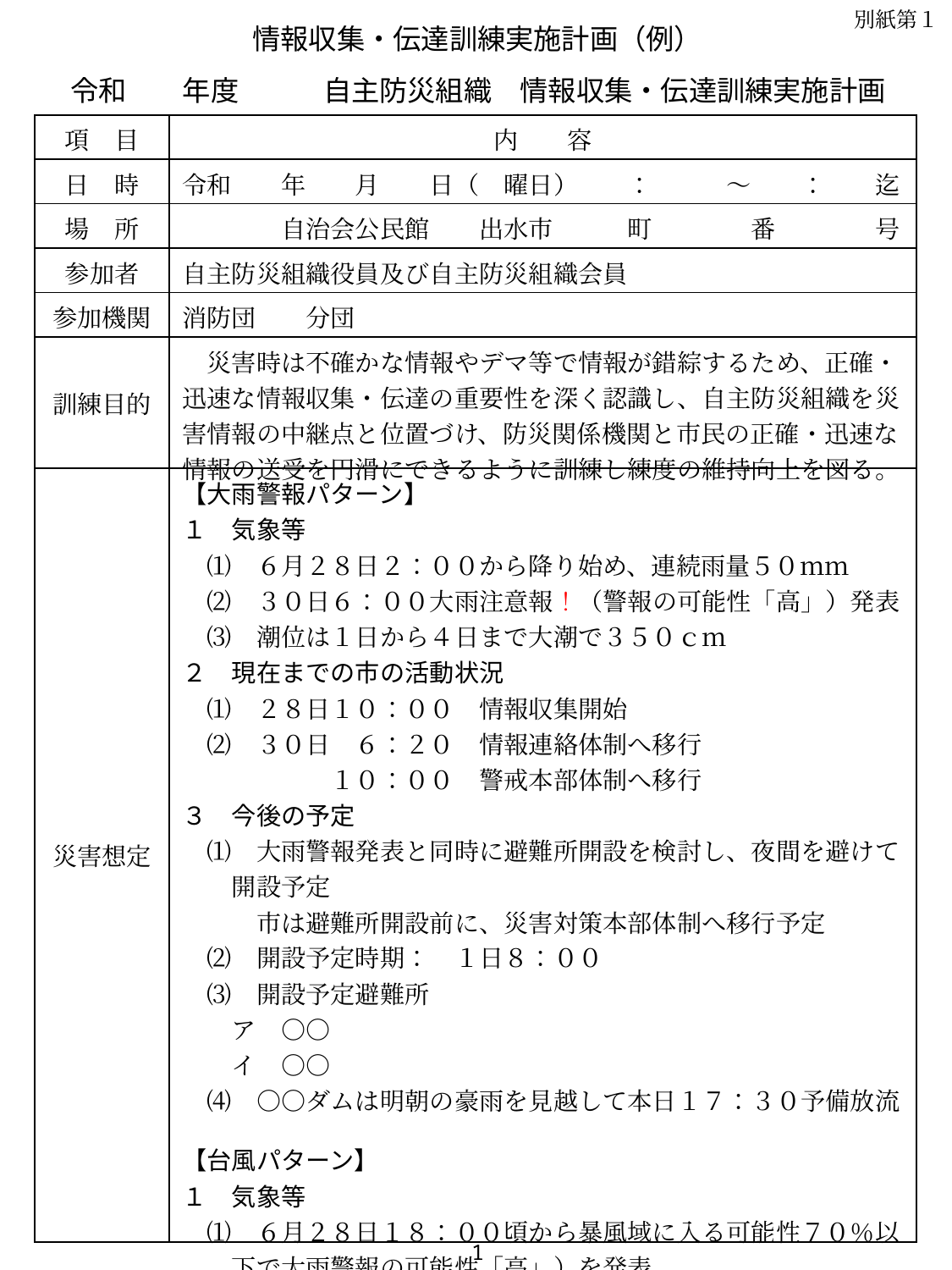

別紙第１
情報収集・伝達訓練実施計画（例）
令和　　年度　　　自主防災組織　情報収集・伝達訓練実施計画
| 項　目 | 内　　容 |
| --- | --- |
| 日　時 | 令和　　年　　月　　日（　曜日）　　：　　　～　　：　　迄 |
| 場　所 | 自治会公民館　　出水市　　　町　　　　番　　　　号 |
| 参加者 | 自主防災組織役員及び自主防災組織会員 |
| 参加機関 | 消防団　　分団 |
| 訓練目的 | 災害時は不確かな情報やデマ等で情報が錯綜するため、正確・迅速な情報収集・伝達の重要性を深く認識し、自主防災組織を災害情報の中継点と位置づけ、防災関係機関と市民の正確・迅速な情報の送受を円滑にできるように訓練し練度の維持向上を図る。 |
| 災害想定 | 【大雨警報パターン】 １　気象等 　⑴　６月２８日２：００から降り始め、連続雨量５０ｍｍ 　⑵　３０日６：００大雨注意報！（警報の可能性「高」）発表 　⑶　潮位は１日から４日まで大潮で３５０ｃｍ ２　現在までの市の活動状況 　⑴　２８日１０：００　情報収集開始 　⑵　３０日　６：２０　情報連絡体制へ移行 　　　　　　１０：００　警戒本部体制へ移行 ３　今後の予定 　⑴　大雨警報発表と同時に避難所開設を検討し、夜間を避けて 　　開設予定 　　　市は避難所開設前に、災害対策本部体制へ移行予定 　⑵　開設予定時期：　１日８：００ 　⑶　開設予定避難所 　　ア　○○ 　　イ　○○ 　⑷　○○ダムは明朝の豪雨を見越して本日１７：３０予備放流 【台風パターン】 １　気象等 　⑴　６月２８日１８：００頃から暴風域に入る可能性７０％以 　　下で大雨警報の可能性「高」）を発表 　⑵　潮位は１日から４日まで大潮で３５０ｃｍ ２　市は、３０日　７：００　警戒本部体制へ移行 ３　今後の予定は、【大雨警報パターン】に同じ |
1